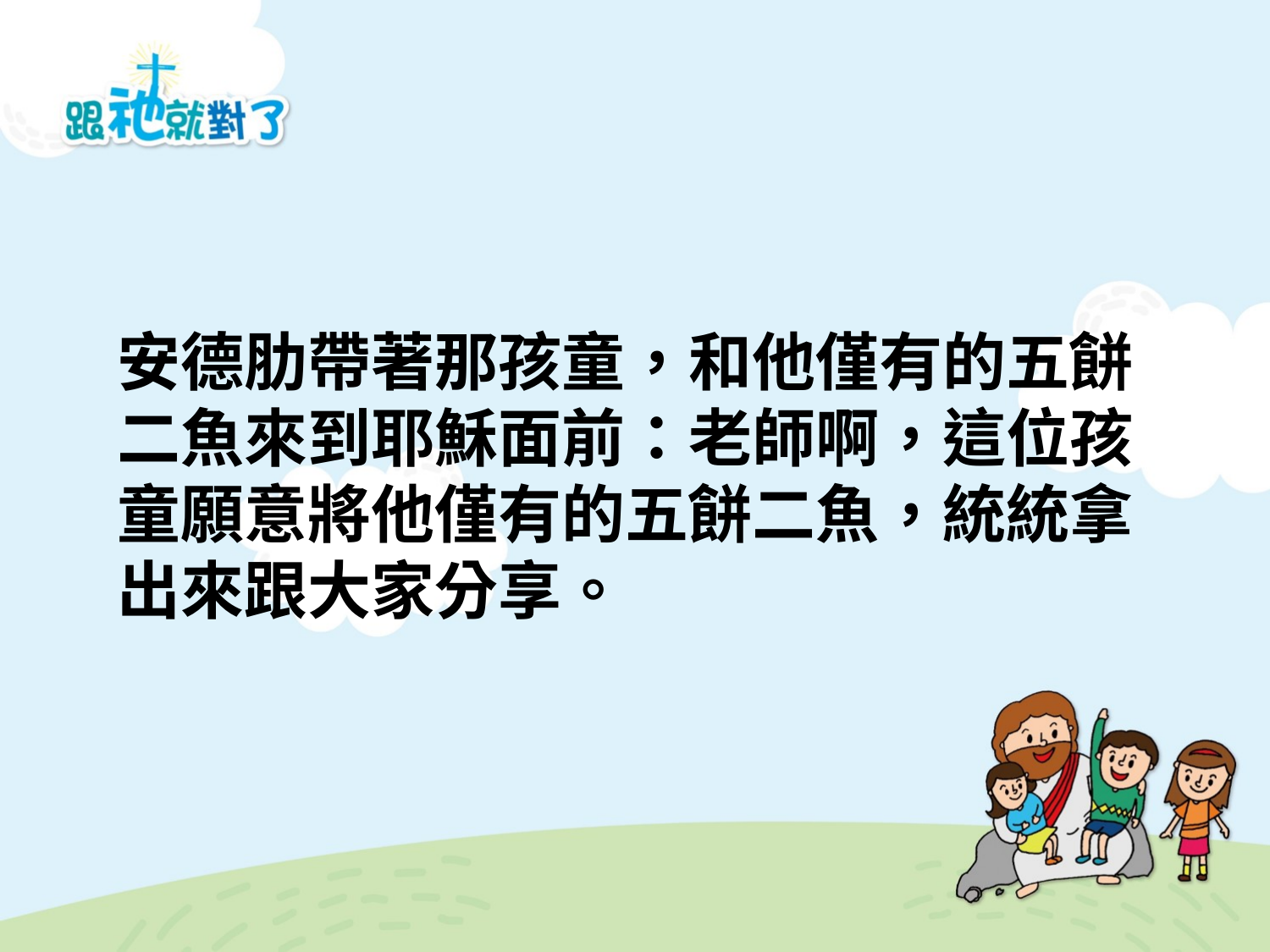

安德肋帶著那孩童，和他僅有的五餅二魚來到耶穌面前：老師啊，這位孩童願意將他僅有的五餅二魚，統統拿出來跟大家分享。